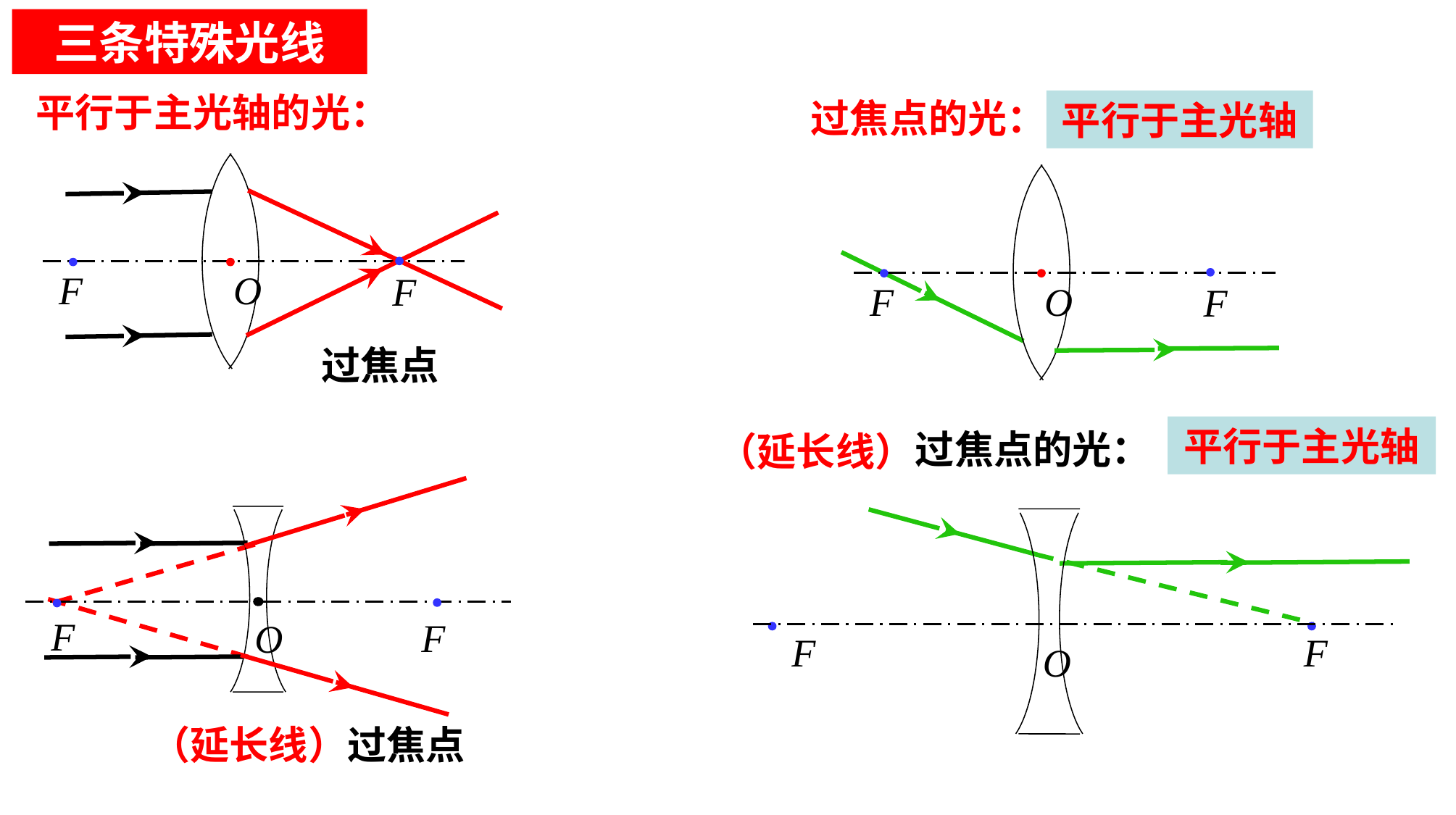

三条特殊光线
平行于主光轴的光：
过焦点的光：
平行于主光轴

O

F
F
过焦点

O

F
F
（延长线）过焦点

O

F
F
平行于主光轴
过焦点的光：
（延长线）

O

F
F